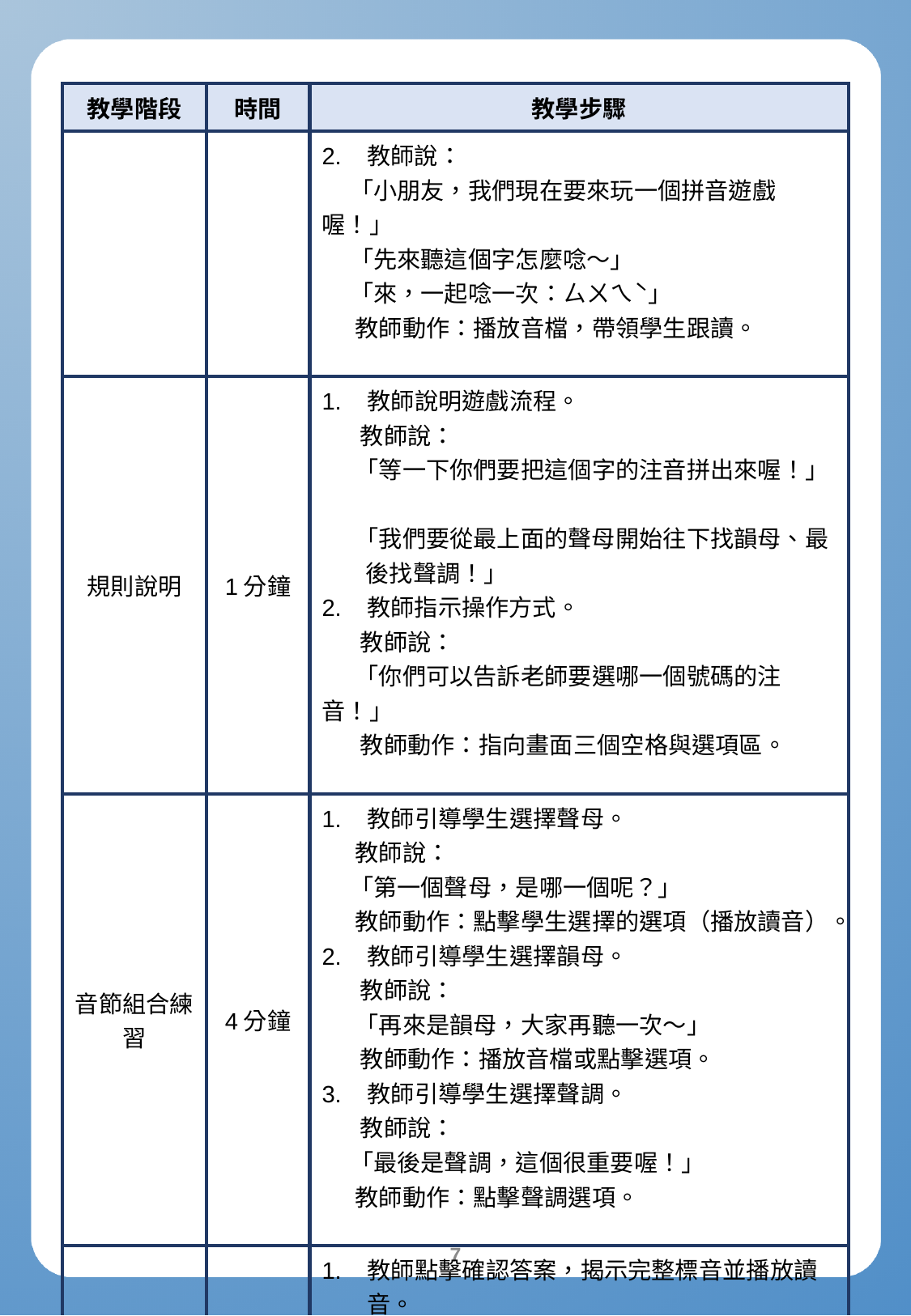

| 教學階段 | 時間 | 教學步驟 |
| --- | --- | --- |
|  |  | 2. 教師說：　 「小朋友，我們現在要來玩一個拼音遊戲喔！」　 「先來聽這個字怎麼唸～」　 「來，一起唸一次：ㄙㄨㄟˋ」　 教師動作：播放音檔，帶領學生跟讀。 |
| 規則說明 | 1分鐘 | 教師說明遊戲流程。 教師說： 「等一下你們要把這個字的注音拼出來喔！」　 「我們要從最上面的聲母開始往下找韻母、最 後找聲調！」 2. 教師指示操作方式。 教師說：　 「你們可以告訴老師要選哪一個號碼的注音！」　 教師動作：指向畫面三個空格與選項區。 |
| 音節組合練習 | 4分鐘 | 教師引導學生選擇聲母。　 教師說：　 「第一個聲母，是哪一個呢？」　 教師動作：點擊學生選擇的選項（播放讀音）。 教師引導學生選擇韻母。　 教師說：　 「再來是韻母，大家再聽一次～」　 教師動作：播放音檔或點擊選項。 教師引導學生選擇聲調。　 教師說：　 「最後是聲調，這個很重要喔！」　 教師動作：點擊聲調選項。 |
| 答案確認與發音強化 | 1分鐘 | 教師點擊確認答案，揭示完整標音並播放讀音。　 教師說：　 「我們來看看拼對了沒有～」　 「對了！就是這個！」 教師帶領學生再次唸讀。　 教師說：　「再唸一次：ㄙㄨㄟˋ，很棒！」　 教師動作：播放完整音檔，全班跟讀。 |
7